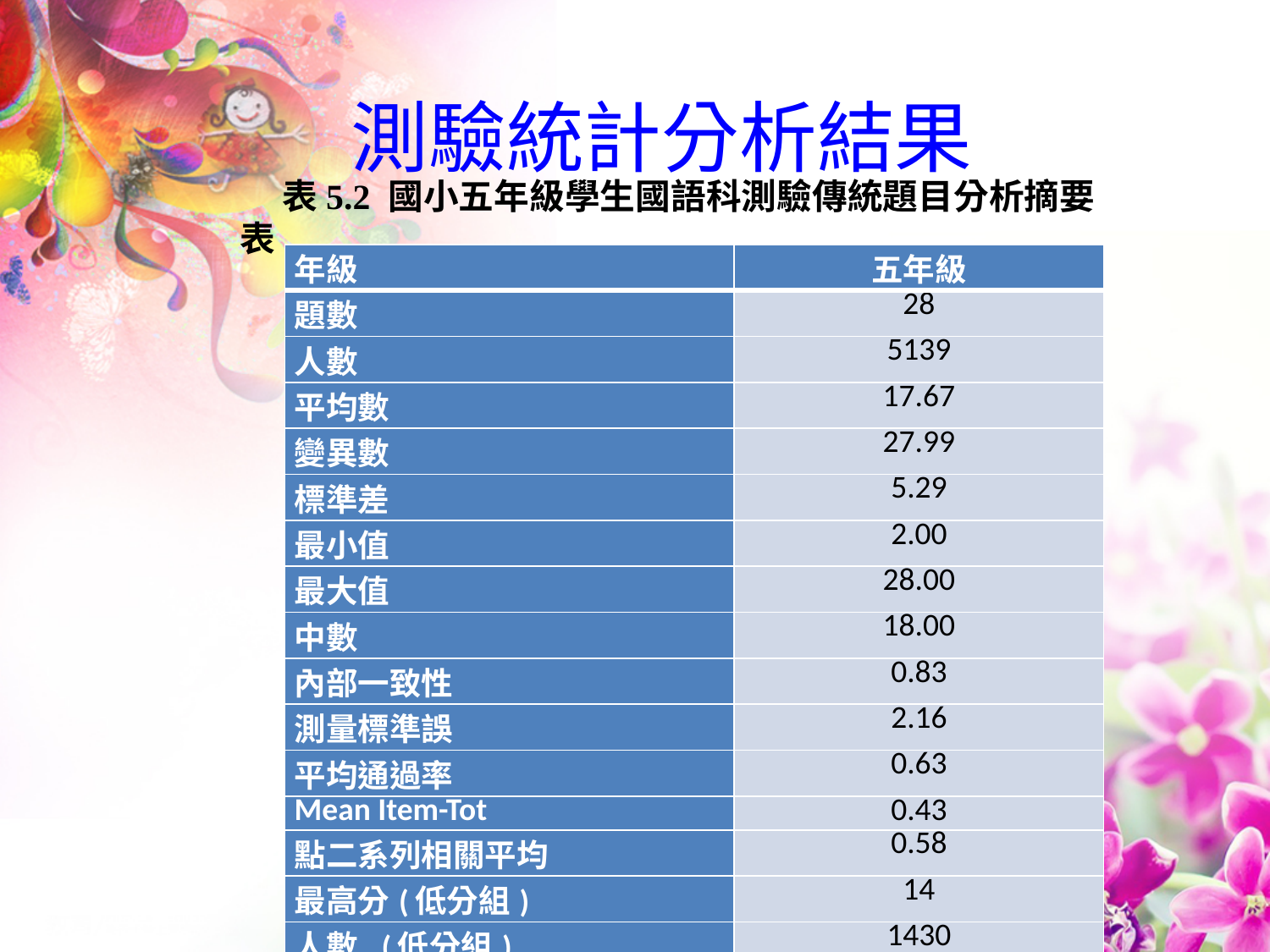

# 測驗統計分析結果
表5.2 國小五年級學生國語科測驗傳統題目分析摘要表
| 年級 | 五年級 |
| --- | --- |
| 題數 | 28 |
| 人數 | 5139 |
| 平均數 | 17.67 |
| 變異數 | 27.99 |
| 標準差 | 5.29 |
| 最小值 | 2.00 |
| 最大值 | 28.00 |
| 中數 | 18.00 |
| 內部一致性 | 0.83 |
| 測量標準誤 | 2.16 |
| 平均通過率 | 0.63 |
| Mean Item-Tot | 0.43 |
| 點二系列相關平均 | 0.58 |
| 最高分(低分組) | 14 |
| 人數 (低分組) | 1430 |
| 最低分(高分組) | 21 |
| 人數 (高分組) | 1722 |